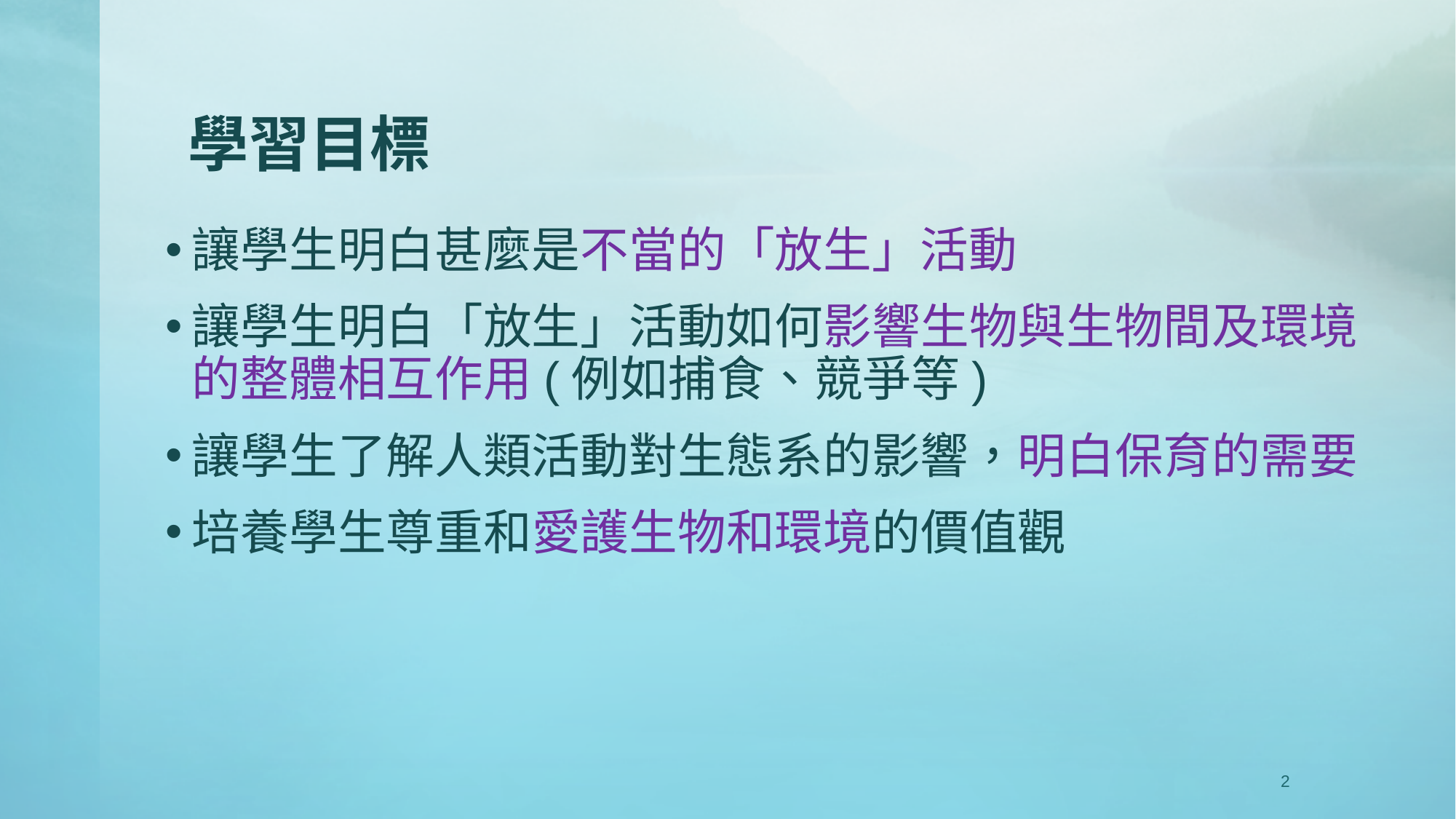

# 學習目標
讓學生明白甚麼是不當的「放生」活動
讓學生明白「放生」活動如何影響生物與生物間及環境的整體相互作用(例如捕食、競爭等)
讓學生了解人類活動對生態系的影響，明白保育的需要
培養學生尊重和愛護生物和環境的價值觀
2